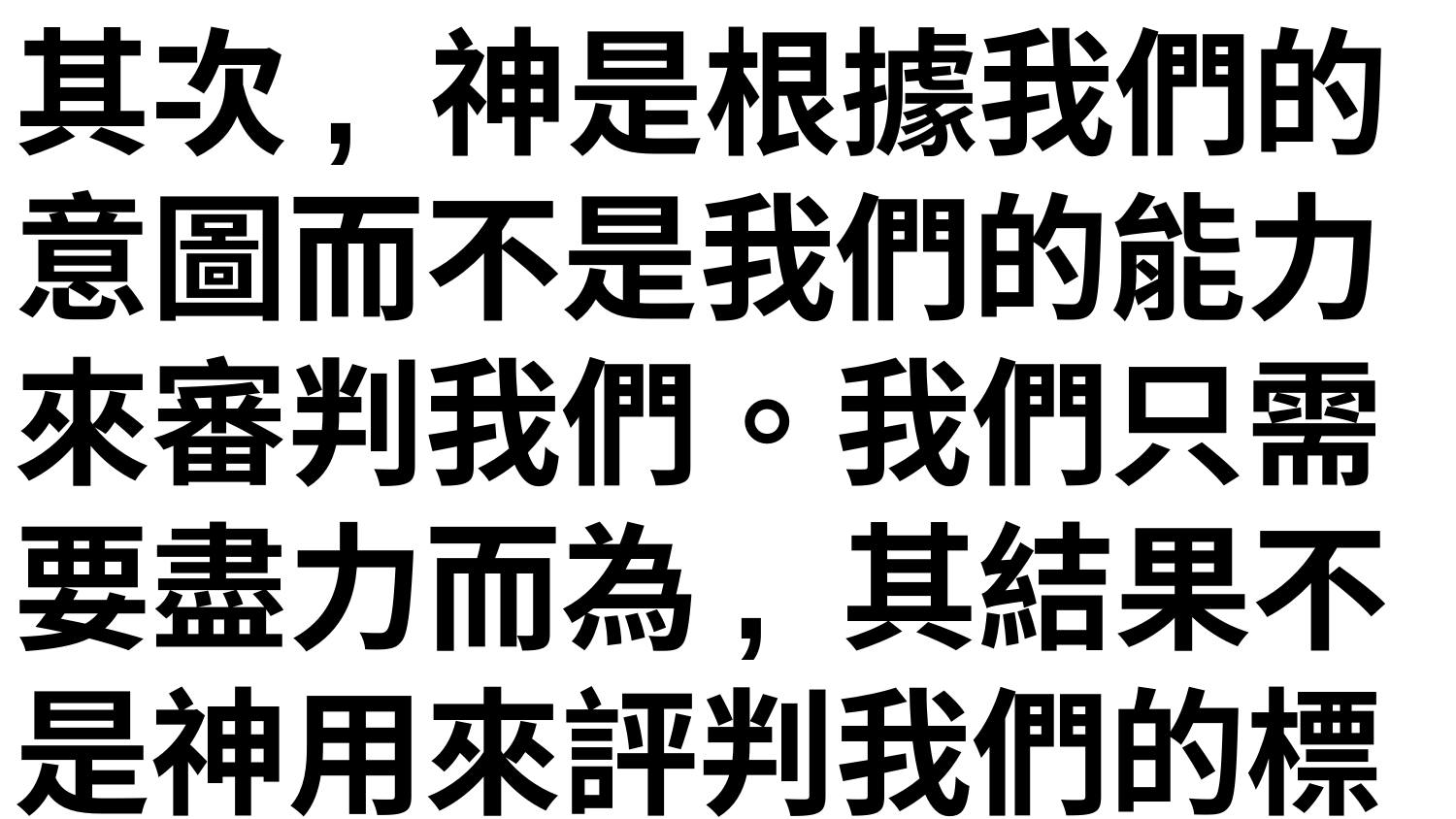

其次, 神是根據我們的意圖而不是我們的能力來審判我們。我們只需要盡力而為, 其結果不是神用來評判我們的標準。